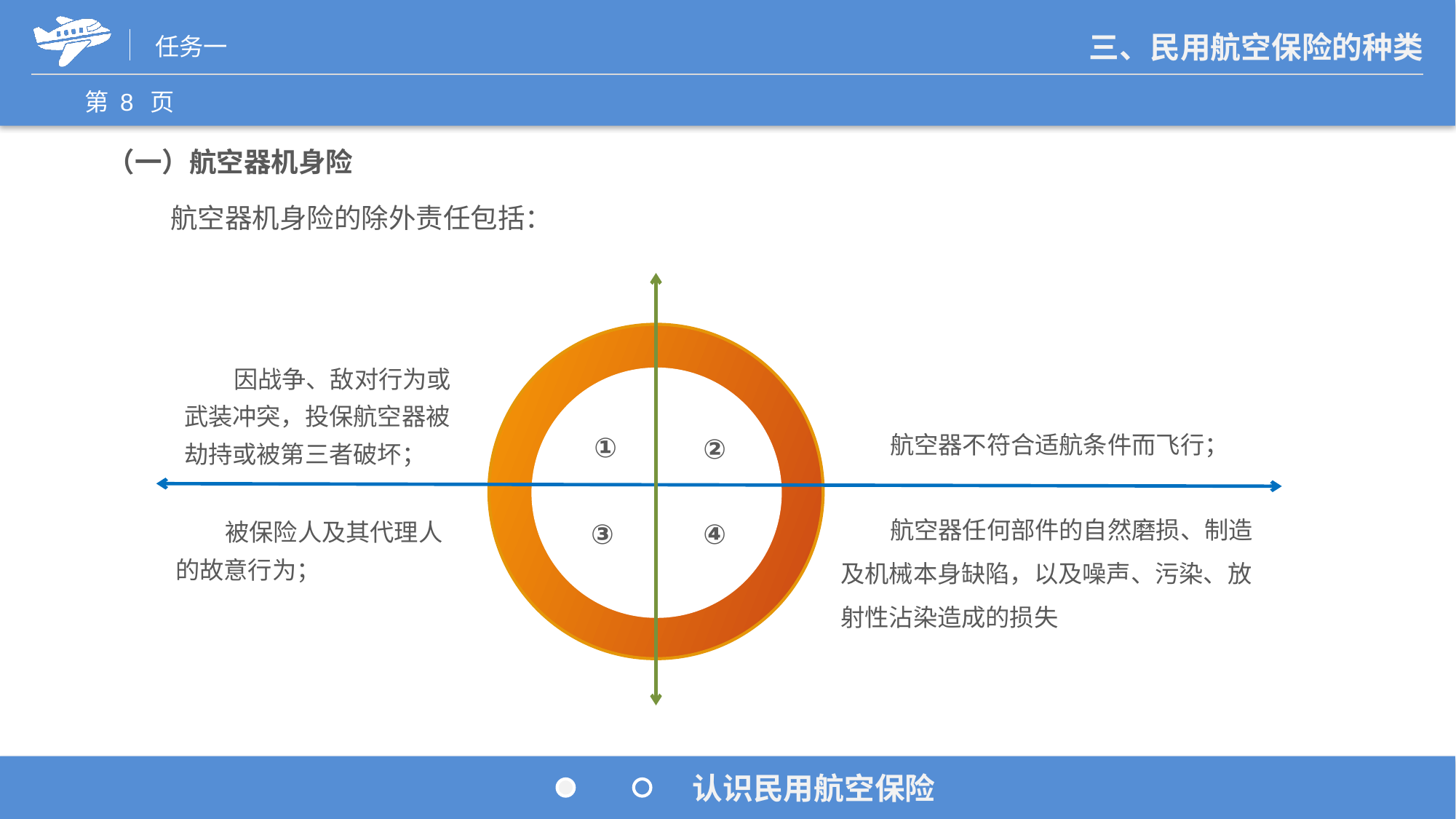

（一）航空器机身险
航空器机身险的除外责任包括：

        因战争、敌对行为或武装冲突，投保航空器被劫持或被第三者破坏；
        航空器不符合适航条件而飞行；
①
②
        航空器任何部件的自然磨损、制造及机械本身缺陷，以及噪声、污染、放射性沾染造成的损失
③
④
        被保险人及其代理人的故意行为；